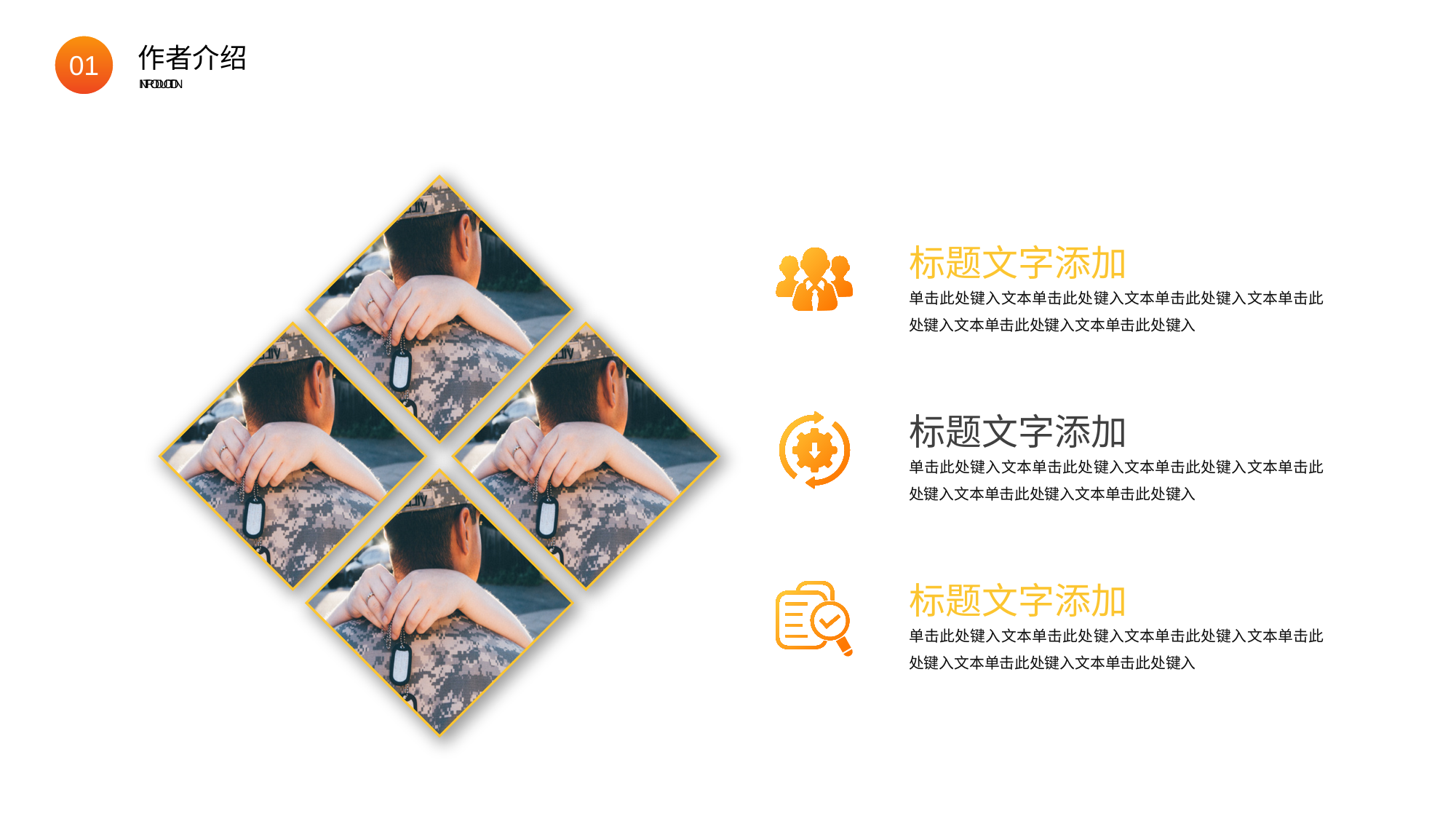

BY YUSHEN

01
作者介绍
INTRODUCTION

标题文字添加

单击此处键入文本单击此处键入文本单击此处键入文本单击此处键入文本单击此处键入文本单击此处键入
标题文字添加

单击此处键入文本单击此处键入文本单击此处键入文本单击此处键入文本单击此处键入文本单击此处键入
标题文字添加

单击此处键入文本单击此处键入文本单击此处键入文本单击此处键入文本单击此处键入文本单击此处键入